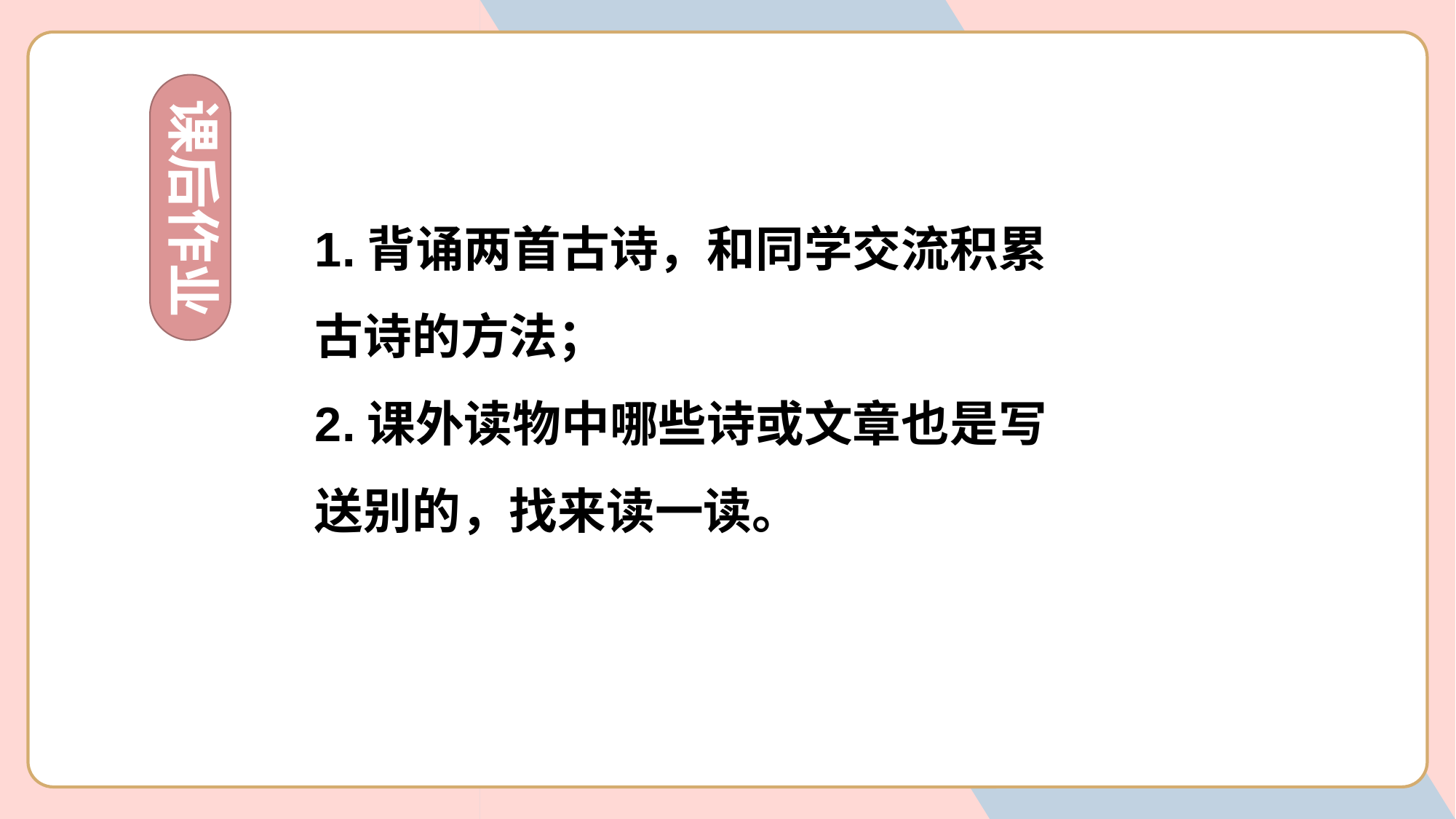

课后作业
1.背诵两首古诗，和同学交流积累古诗的方法；
2.课外读物中哪些诗或文章也是写送别的，找来读一读。